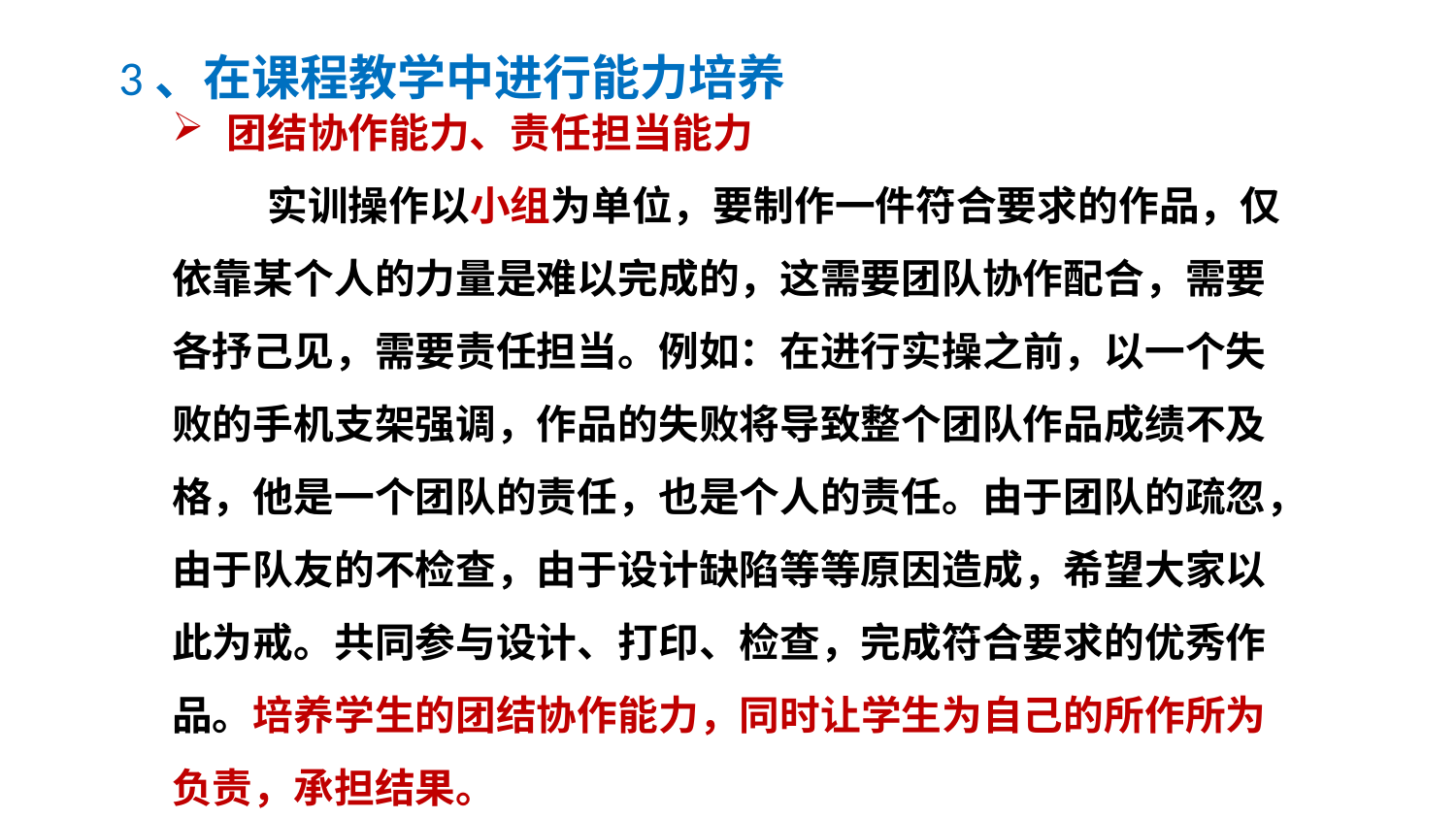

3、在课程教学中进行能力培养
团结协作能力、责任担当能力
    实训操作以小组为单位，要制作一件符合要求的作品，仅依靠某个人的力量是难以完成的，这需要团队协作配合，需要各抒己见，需要责任担当。例如：在进行实操之前，以一个失败的手机支架强调，作品的失败将导致整个团队作品成绩不及格，他是一个团队的责任，也是个人的责任。由于团队的疏忽，由于队友的不检查，由于设计缺陷等等原因造成，希望大家以此为戒。共同参与设计、打印、检查，完成符合要求的优秀作品。培养学生的团结协作能力，同时让学生为自己的所作所为负责，承担结果。